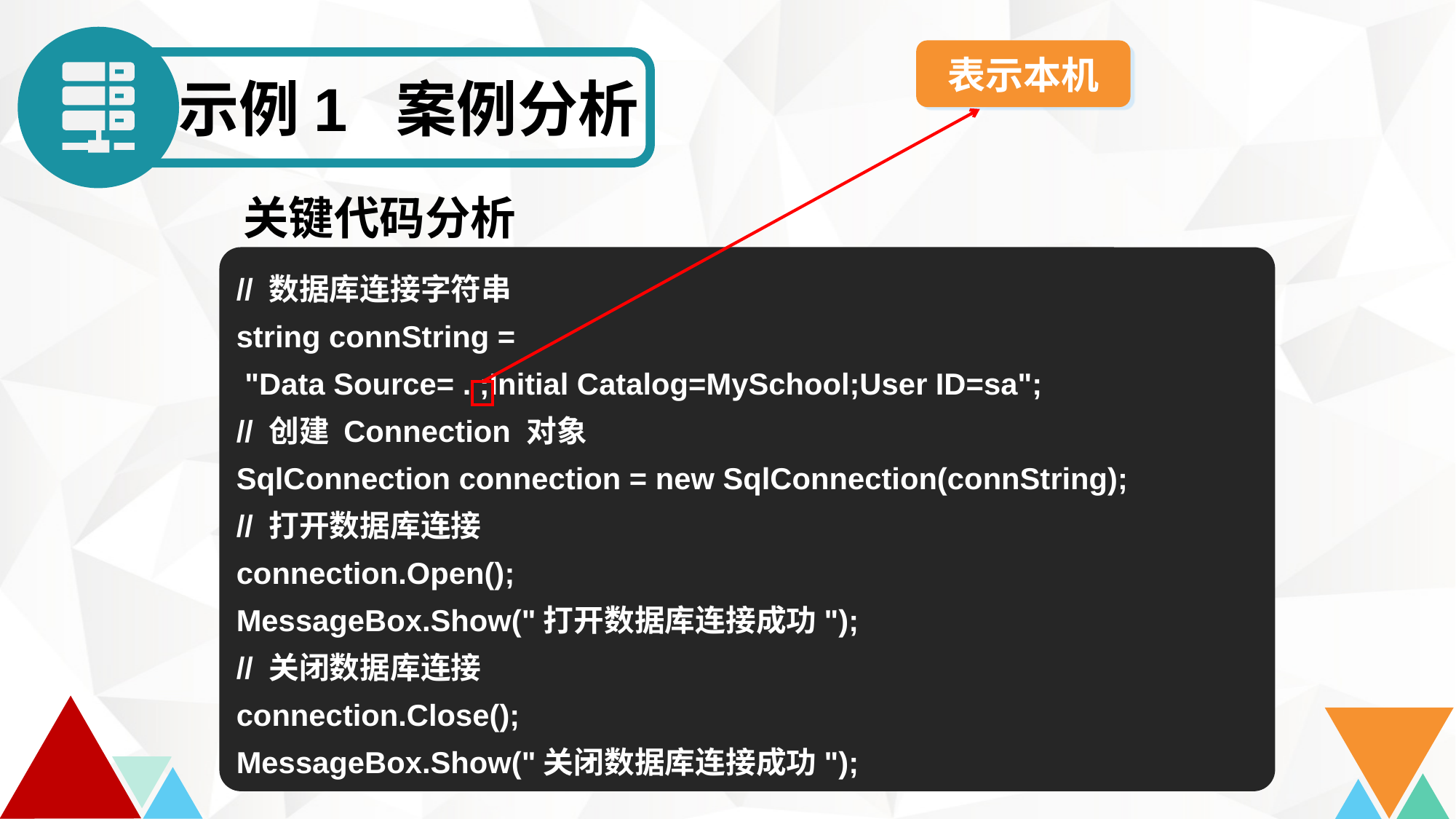

表示本机

示例1  案例分析
关键代码分析
// 数据库连接字符串
string connString =
 "Data Source= . ;Initial Catalog=MySchool;User ID=sa";
// 创建 Connection 对象
SqlConnection connection = new SqlConnection(connString);
// 打开数据库连接
connection.Open();
MessageBox.Show("打开数据库连接成功");
// 关闭数据库连接
connection.Close();
MessageBox.Show("关闭数据库连接成功");